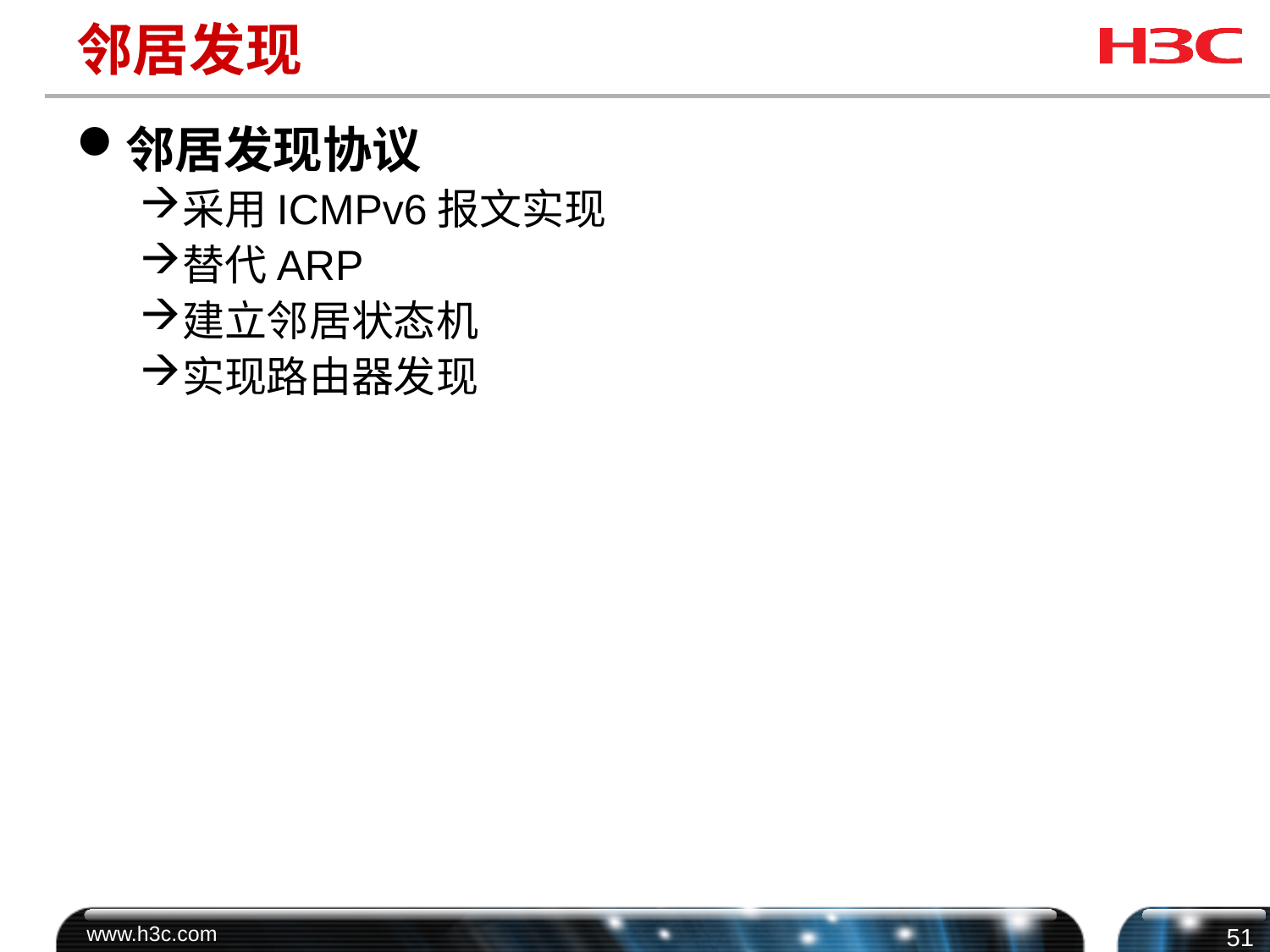

# 邻居发现
邻居发现协议
采用ICMPv6报文实现
替代ARP
建立邻居状态机
实现路由器发现